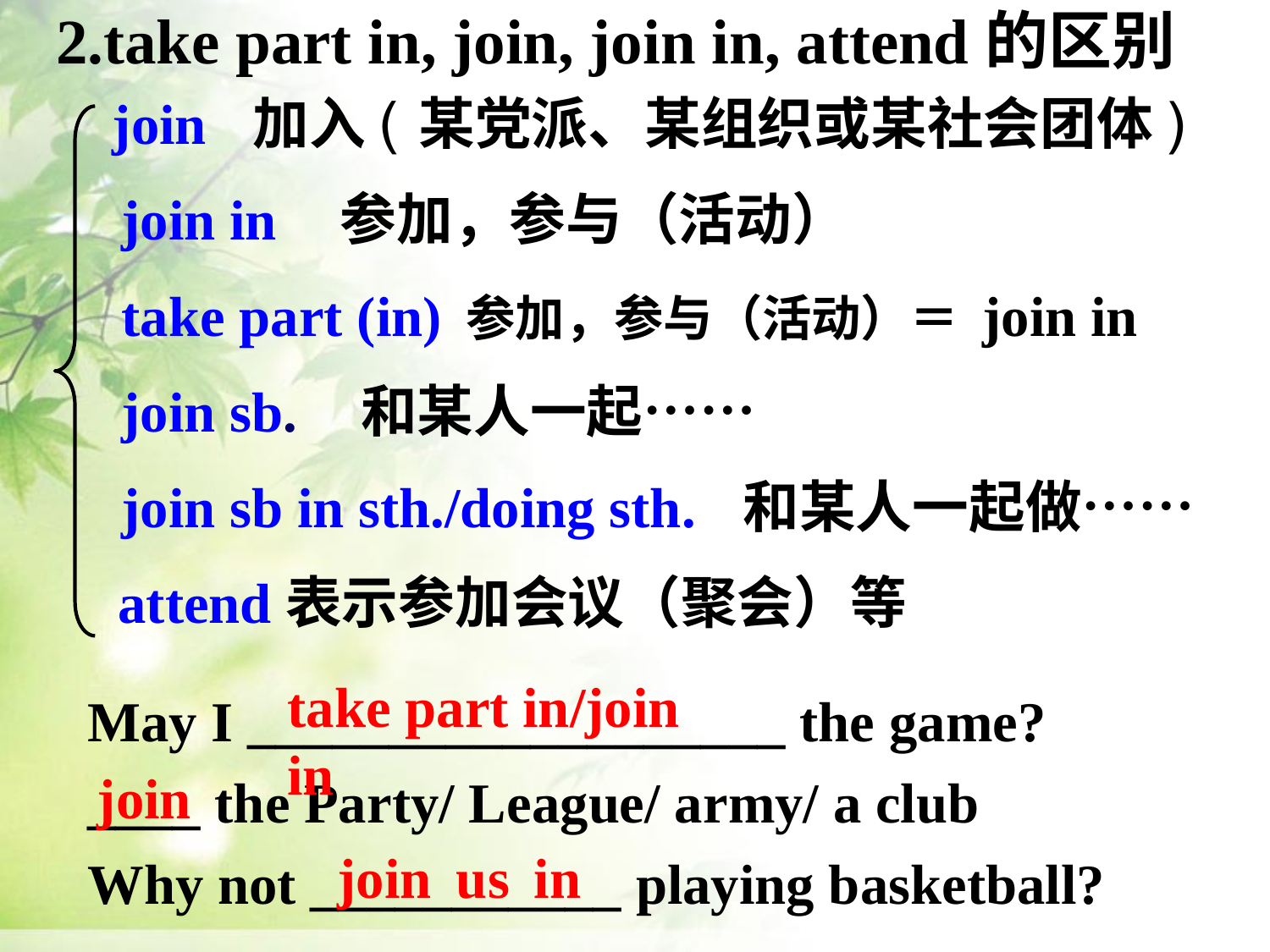

2.take part in, join, join in, attend的区别
    join  加入(某党派、某组织或某社会团体)
    join in   参加，参与（活动）
    take part (in) 参加，参与（活动）＝ join in
    join sb.   和某人一起……
    join sb in sth./doing sth.  和某人一起做……
       attend表示参加会议（聚会）等

take part in/join in
May I ___________________ the game?
____ the Party/ League/ army/ a club
Why not ___________ playing basketball?
join
join us in